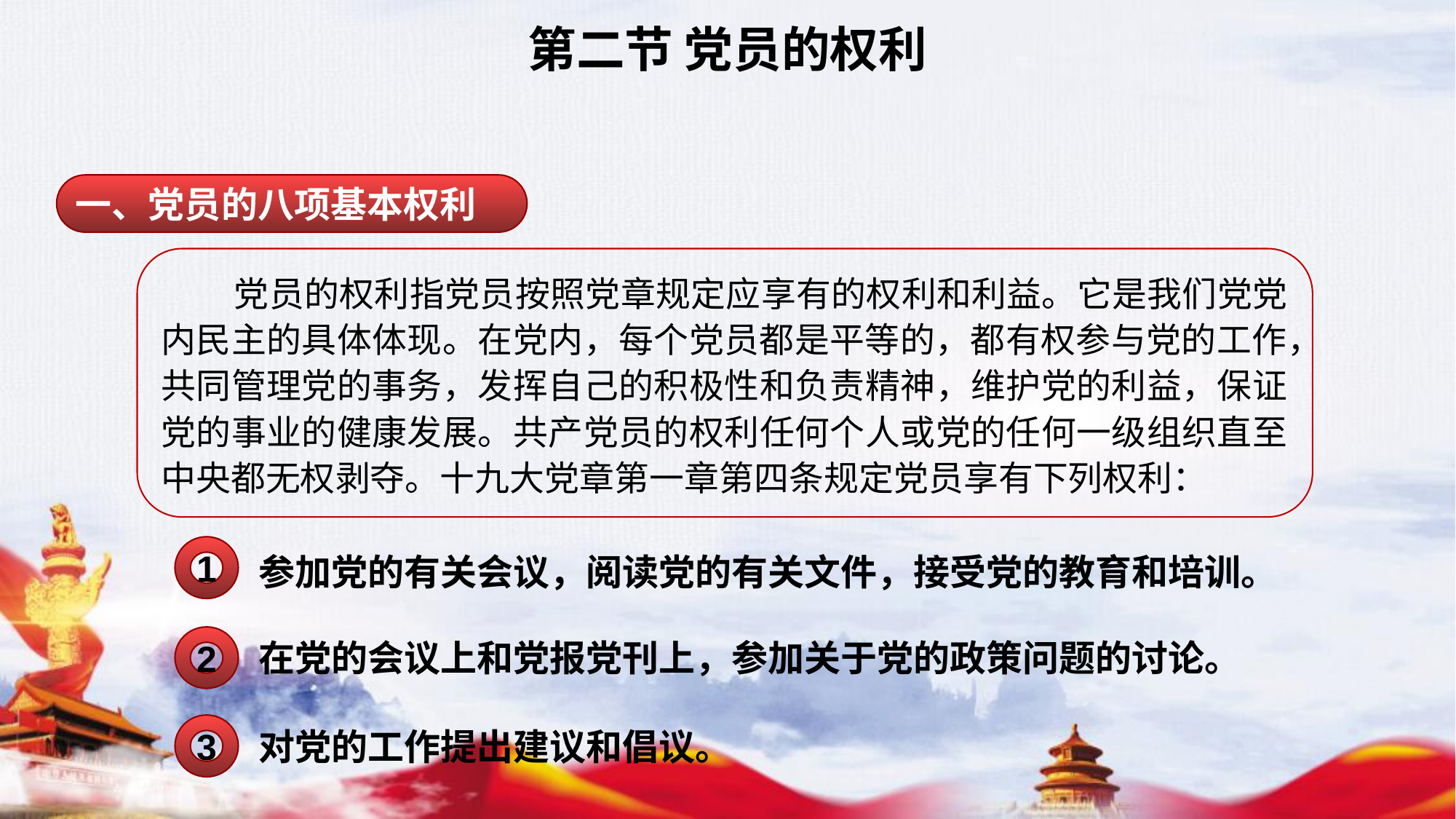

第二节 党员的权利
一、党员的八项基本权利
        党员的权利指党员按照党章规定应享有的权利和利益。它是我们党党内民主的具体体现。在党内，每个党员都是平等的，都有权参与党的工作，共同管理党的事务，发挥自己的积极性和负责精神，维护党的利益，保证党的事业的健康发展。共产党员的权利任何个人或党的任何一级组织直至中央都无权剥夺。十九大党章第一章第四条规定党员享有下列权利：
1
参加党的有关会议，阅读党的有关文件，接受党的教育和培训。
2
在党的会议上和党报党刊上，参加关于党的政策问题的讨论。
3
对党的工作提出建议和倡议。